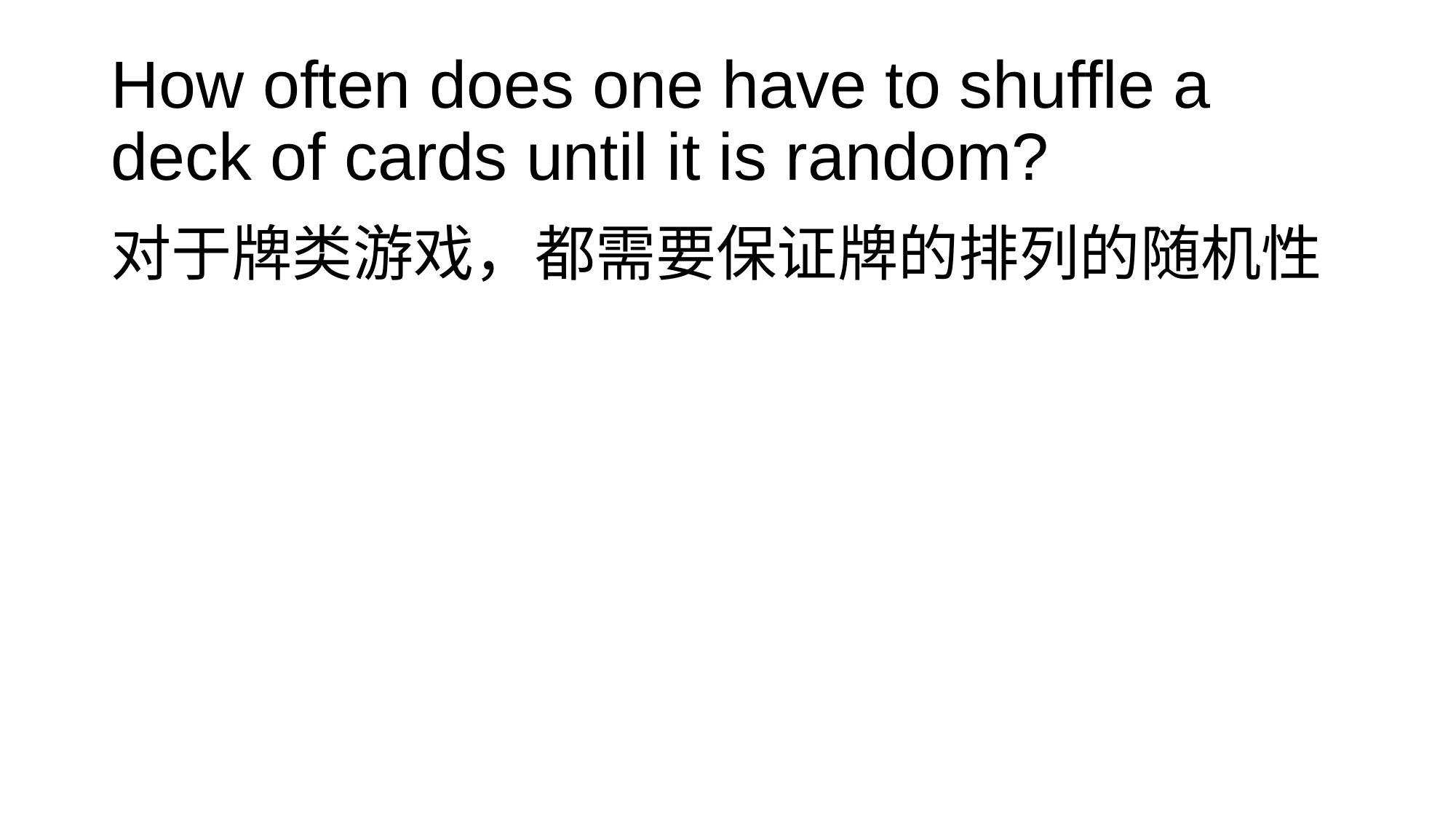

# How often does one have to shuffle a deck of cards until it is random?
对于牌类游戏，都需要保证牌的排列的随机性